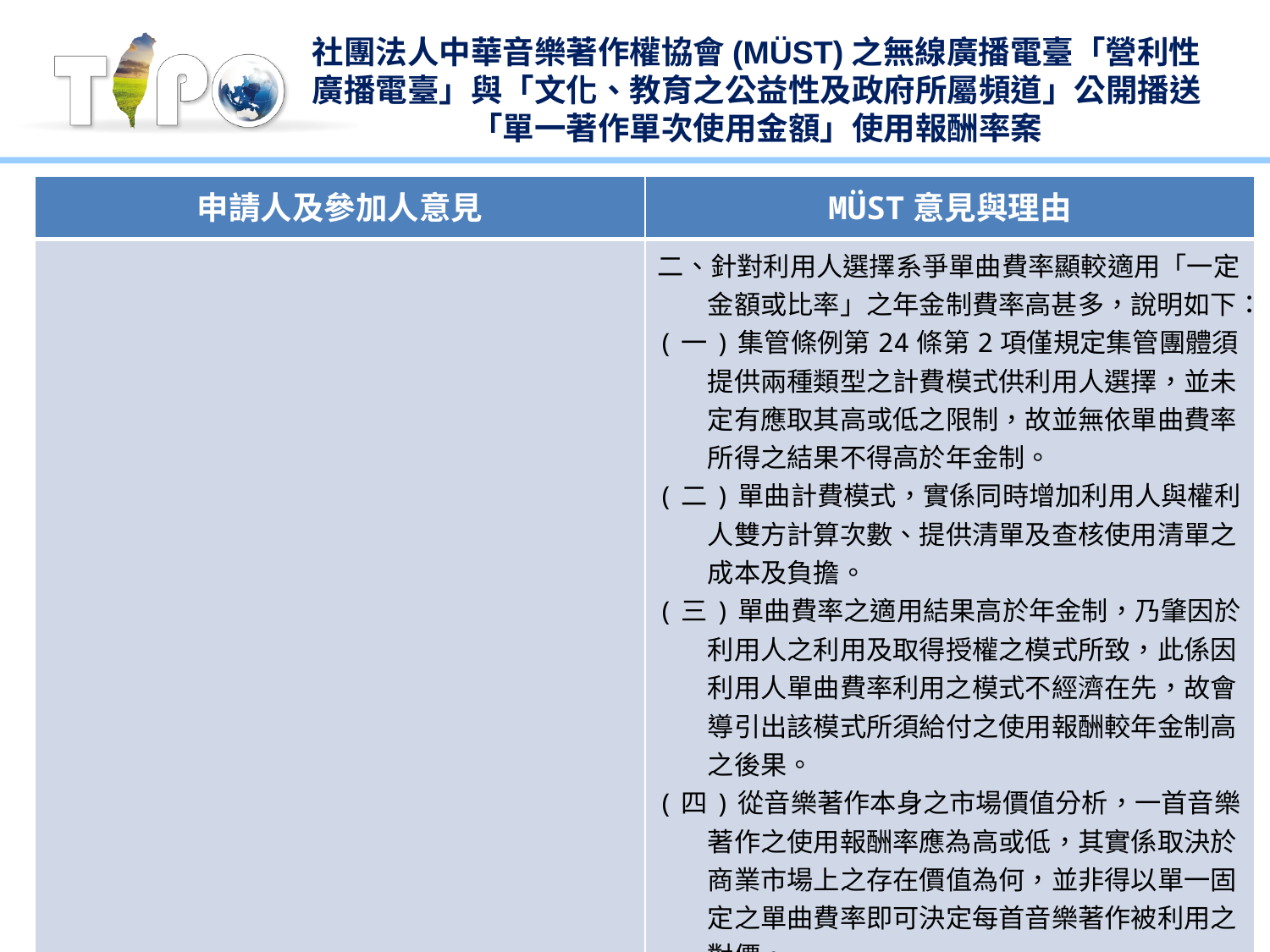

# 社團法人中華音樂著作權協會(MÜST)之無線廣播電臺「營利性廣播電臺」與「文化、教育之公益性及政府所屬頻道」公開播送「單一著作單次使用金額」使用報酬率案
| 申請人及參加人意見 | MÜST意見與理由 |
| --- | --- |
|  | 二、針對利用人選擇系爭單曲費率顯較適用「一定金額或比率」之年金制費率高甚多，說明如下： (一)集管條例第24條第2項僅規定集管團體須提供兩種類型之計費模式供利用人選擇，並未定有應取其高或低之限制，故並無依單曲費率所得之結果不得高於年金制。 (二)單曲計費模式，實係同時增加利用人與權利人雙方計算次數、提供清單及查核使用清單之成本及負擔。 (三)單曲費率之適用結果高於年金制，乃肇因於利用人之利用及取得授權之模式所致，此係因利用人單曲費率利用之模式不經濟在先，故會導引出該模式所須給付之使用報酬較年金制高之後果。 (四)從音樂著作本身之市場價值分析，一首音樂著作之使用報酬率應為高或低，其實係取決於商業市場上之存在價值為何，並非得以單一固定之單曲費率即可決定每首音樂著作被利用之對價。 三、101年度簽約電臺抽樣統計之音樂使用總次數為700萬次。 |
5